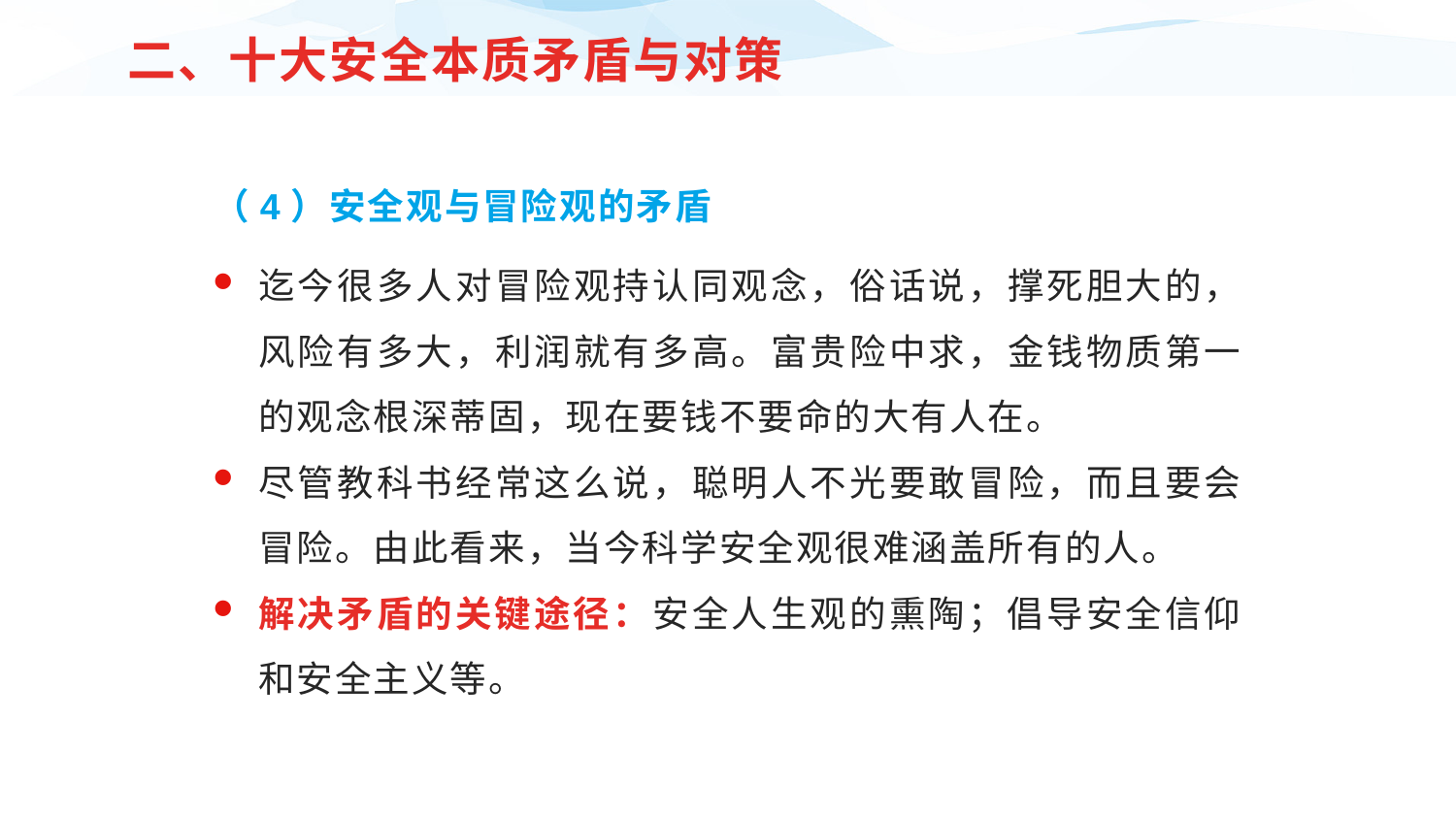

二、十大安全本质矛盾与对策
（4）安全观与冒险观的矛盾
迄今很多人对冒险观持认同观念，俗话说，撑死胆大的，风险有多大，利润就有多高。富贵险中求，金钱物质第一的观念根深蒂固，现在要钱不要命的大有人在。
尽管教科书经常这么说，聪明人不光要敢冒险，而且要会冒险。由此看来，当今科学安全观很难涵盖所有的人。
解决矛盾的关键途径：安全人生观的熏陶；倡导安全信仰和安全主义等。